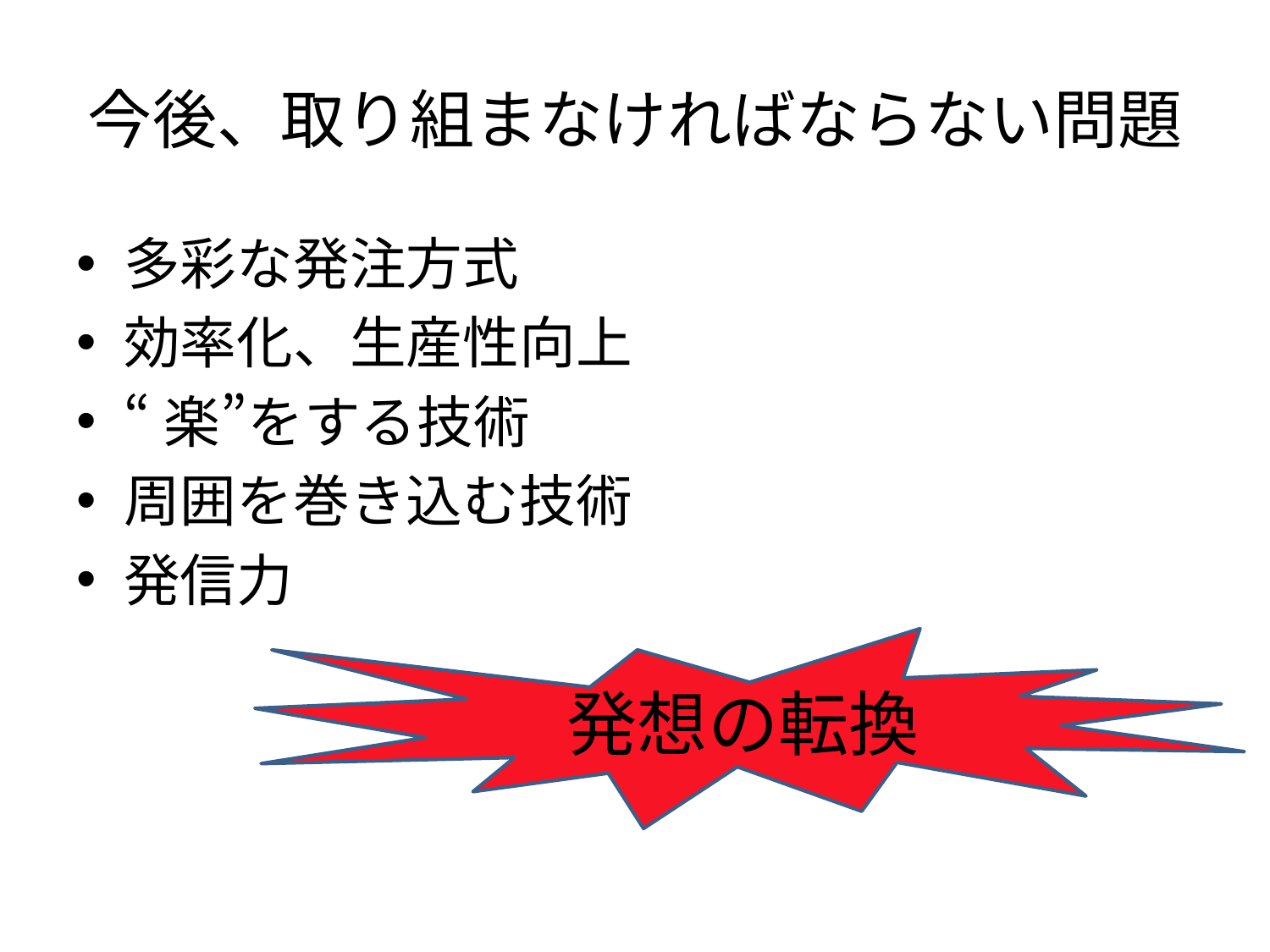

# 今後、取り組まなければならない問題
多彩な発注方式
効率化、生産性向上
“楽”をする技術
周囲を巻き込む技術
発信力
発想の転換